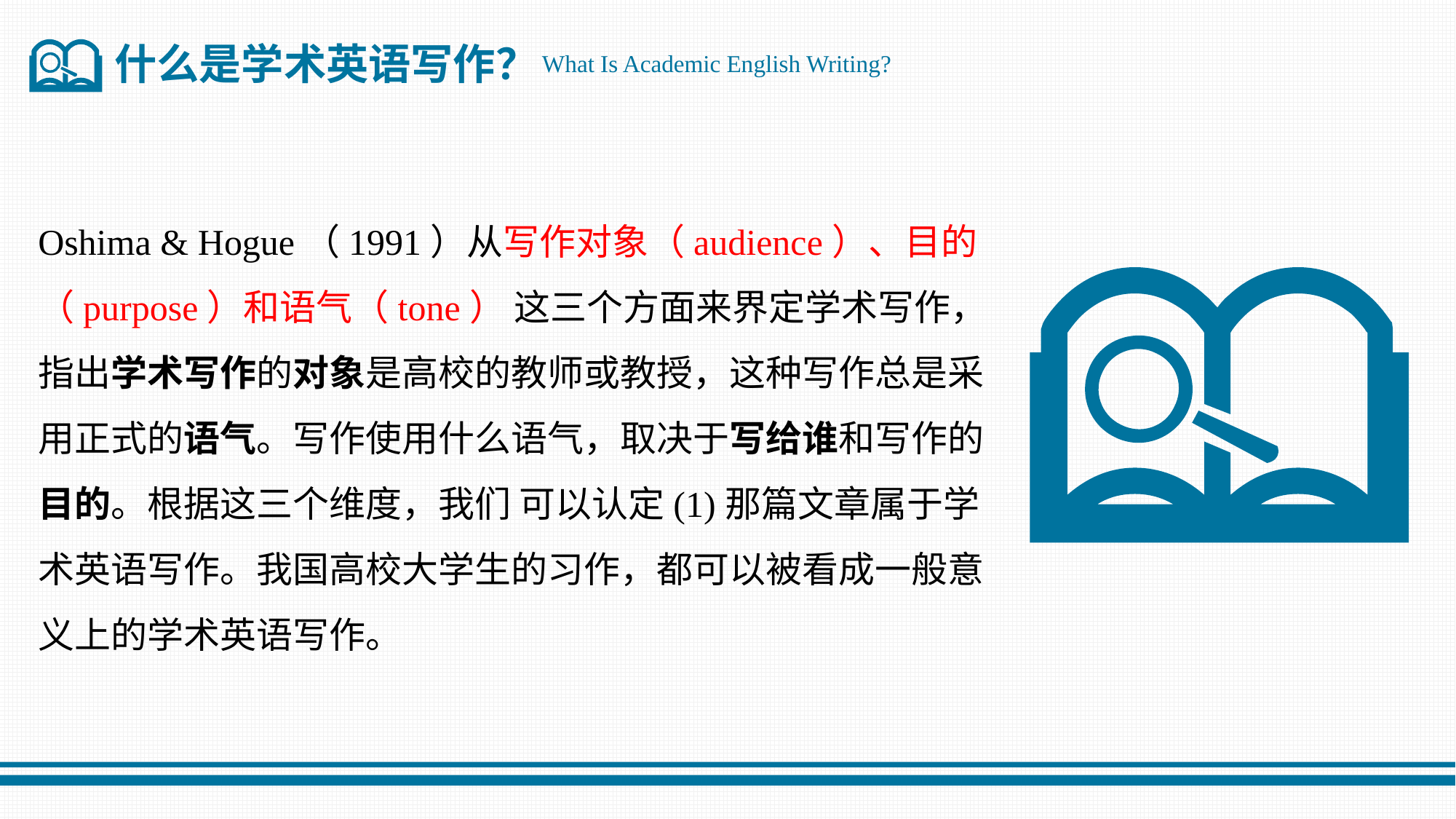

什么是学术英语写作？
What Is Academic English Writing?
Oshima & Hogue（1991）从写作对象（audience）、目的（purpose）和语气（tone） 这三个方面来界定学术写作，指出学术写作的对象是高校的教师或教授，这种写作总是采用正式的语气。写作使用什么语气，取决于写给谁和写作的目的。根据这三个维度，我们 可以认定(1)那篇文章属于学术英语写作。我国高校大学生的习作，都可以被看成一般意义上的学术英语写作。